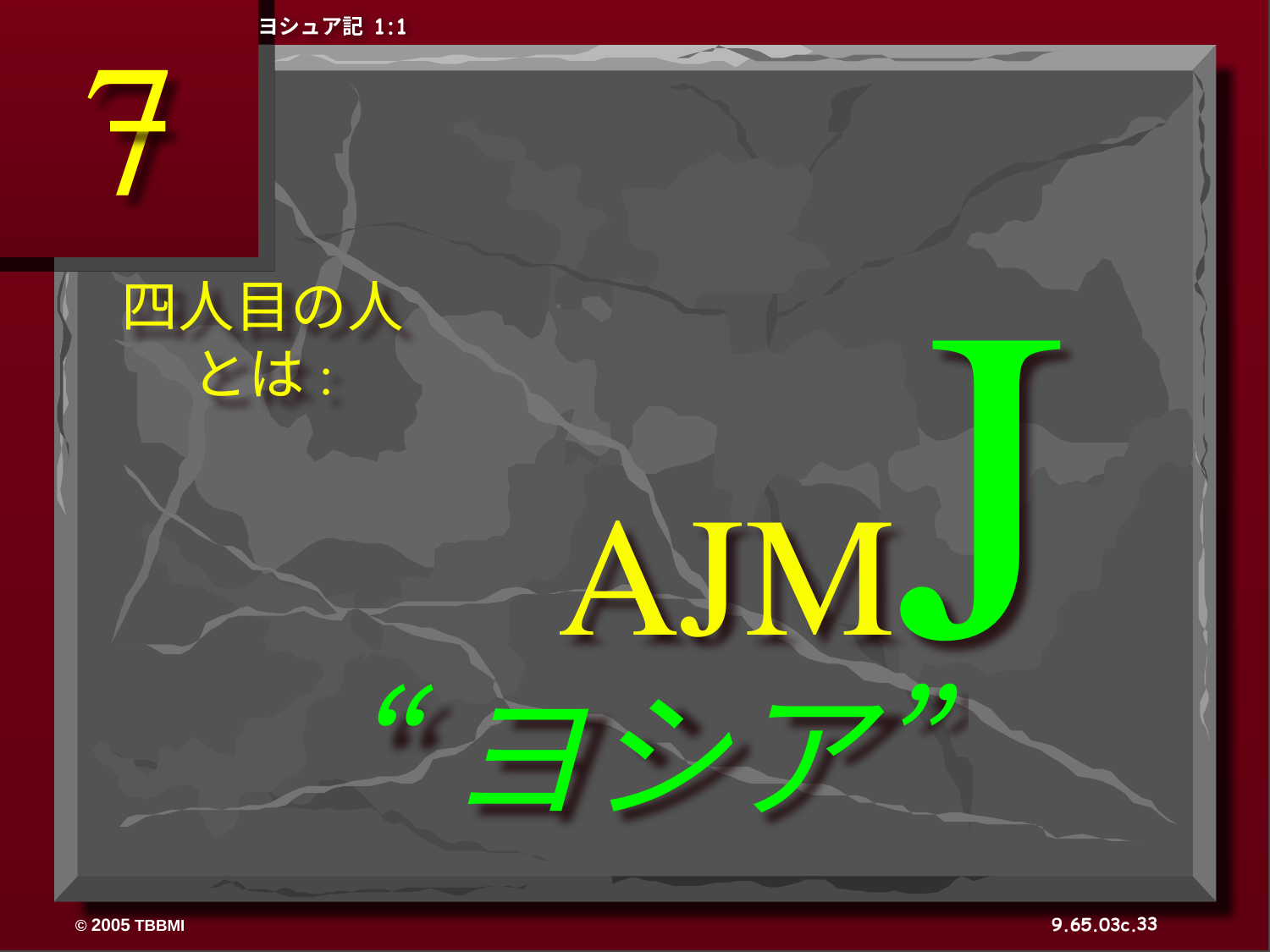

7

ヨシュア記 1:1

AJMJ
四人目の人とは:

“ヨシア”
33